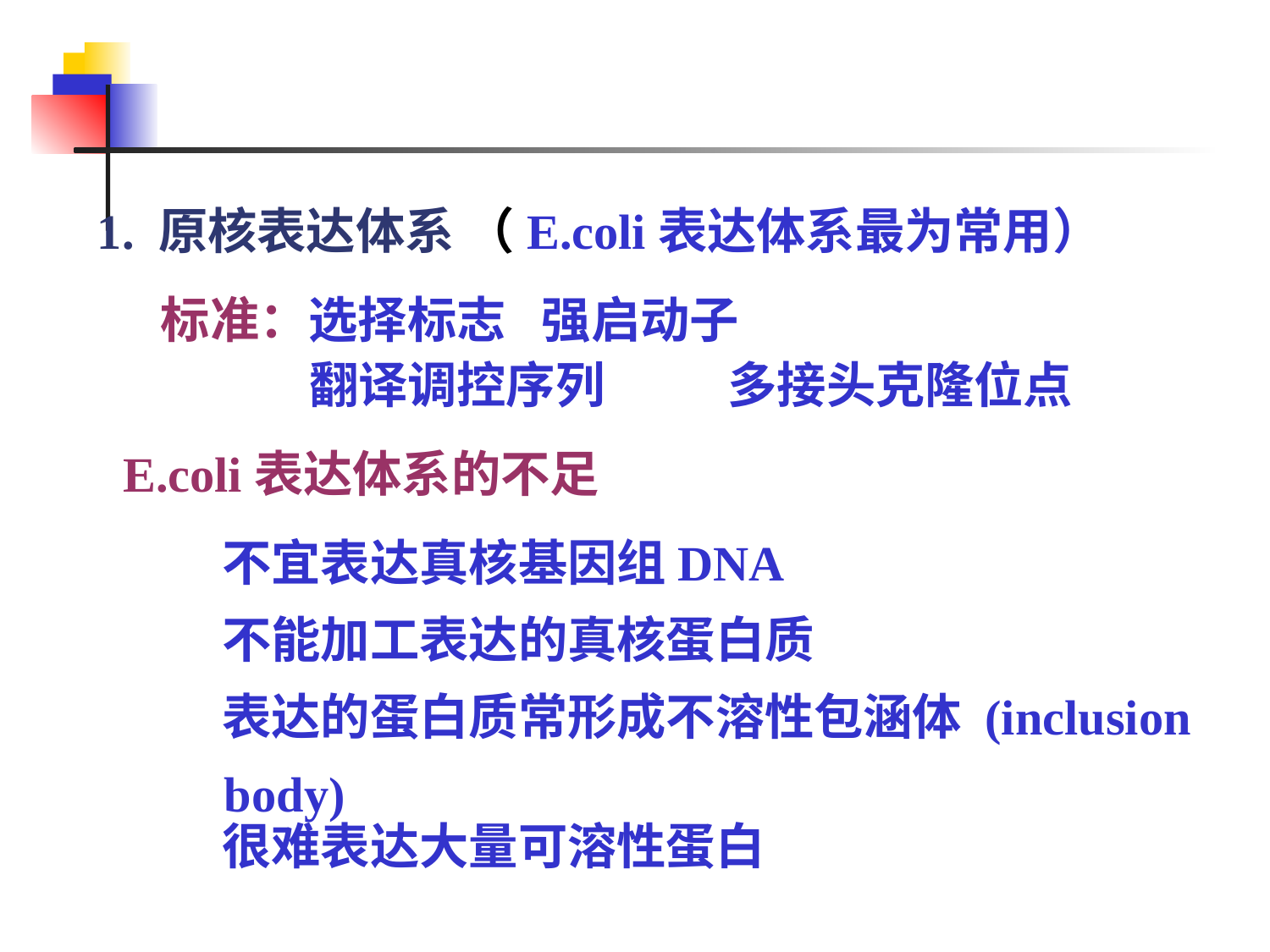

1. 原核表达体系 （E.coli表达体系最为常用）
标准：选择标志	强启动子
翻译调控序列	多接头克隆位点
E.coli表达体系的不足
不宜表达真核基因组DNA
不能加工表达的真核蛋白质
表达的蛋白质常形成不溶性包涵体 (inclusion body)
很难表达大量可溶性蛋白